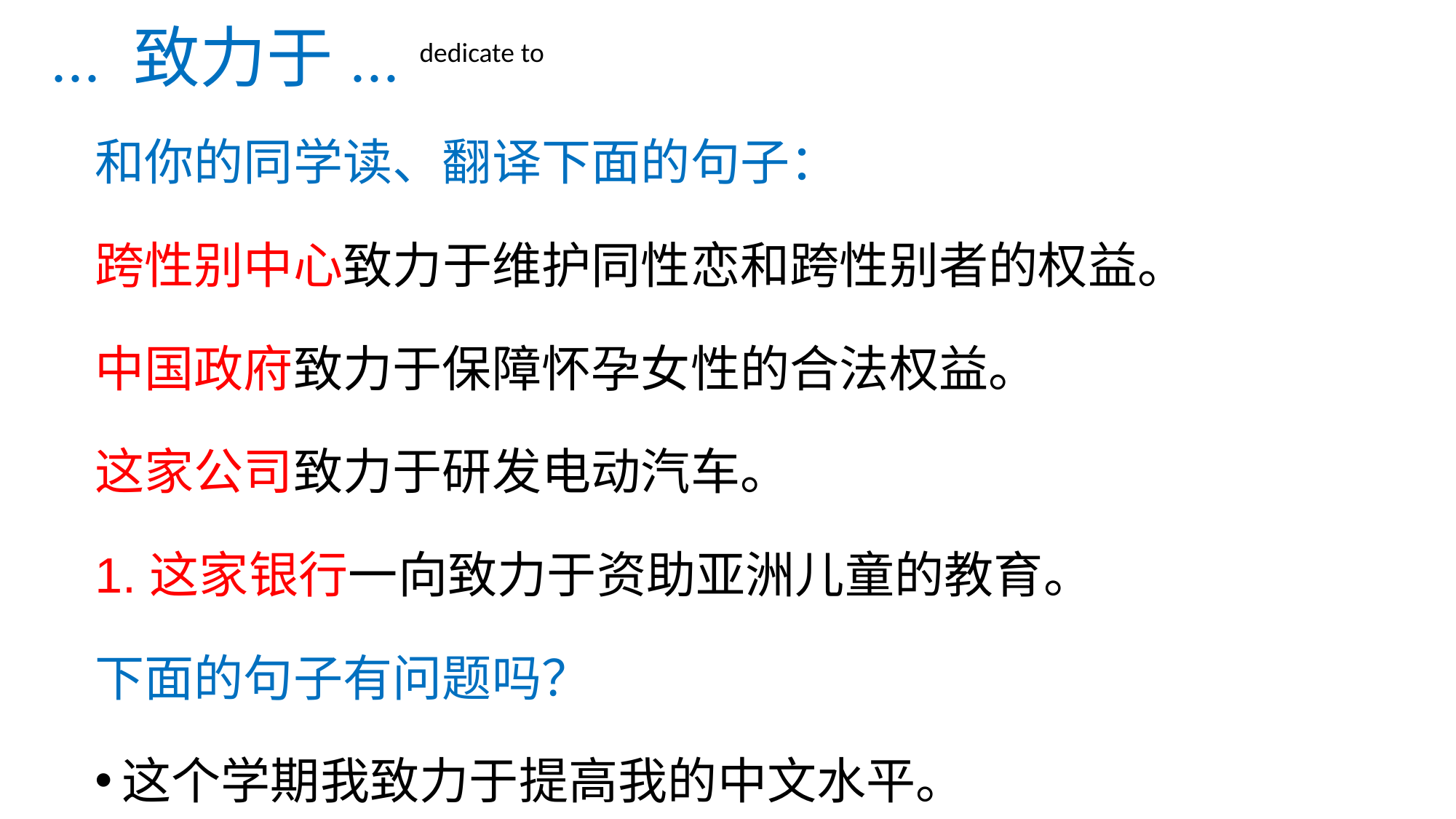

# ... 致力于...
dedicate to
和你的同学读、翻译下面的句子：
跨性别中心致力于维护同性恋和跨性别者的权益。
中国政府致力于保障怀孕女性的合法权益。
这家公司致力于研发电动汽车。
这家银行一向致力于资助亚洲儿童的教育。
下面的句子有问题吗？
这个学期我致力于提高我的中文水平。